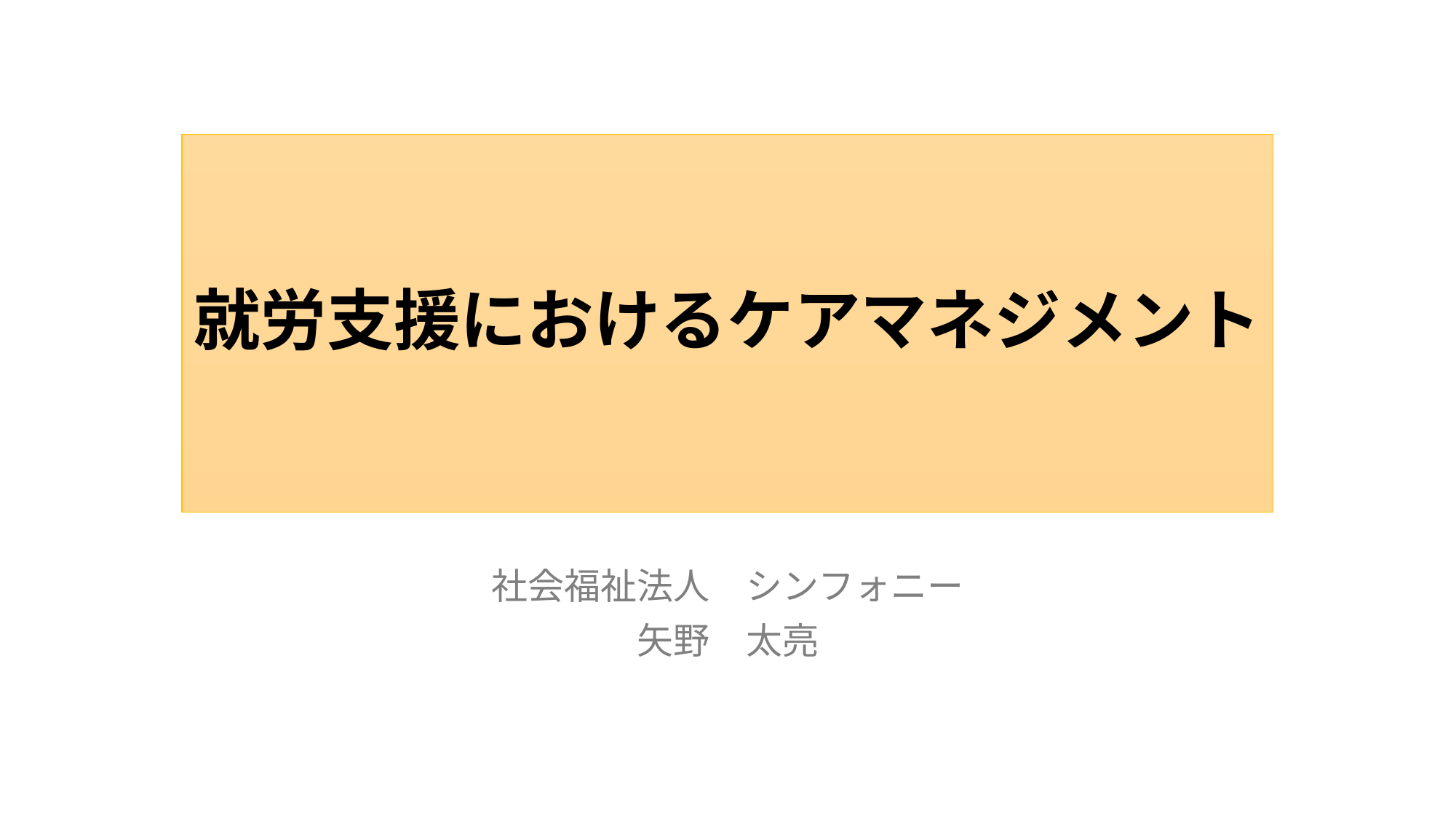

# 就労支援におけるケアマネジメント
社会福祉法人　シンフォニー
矢野　太亮